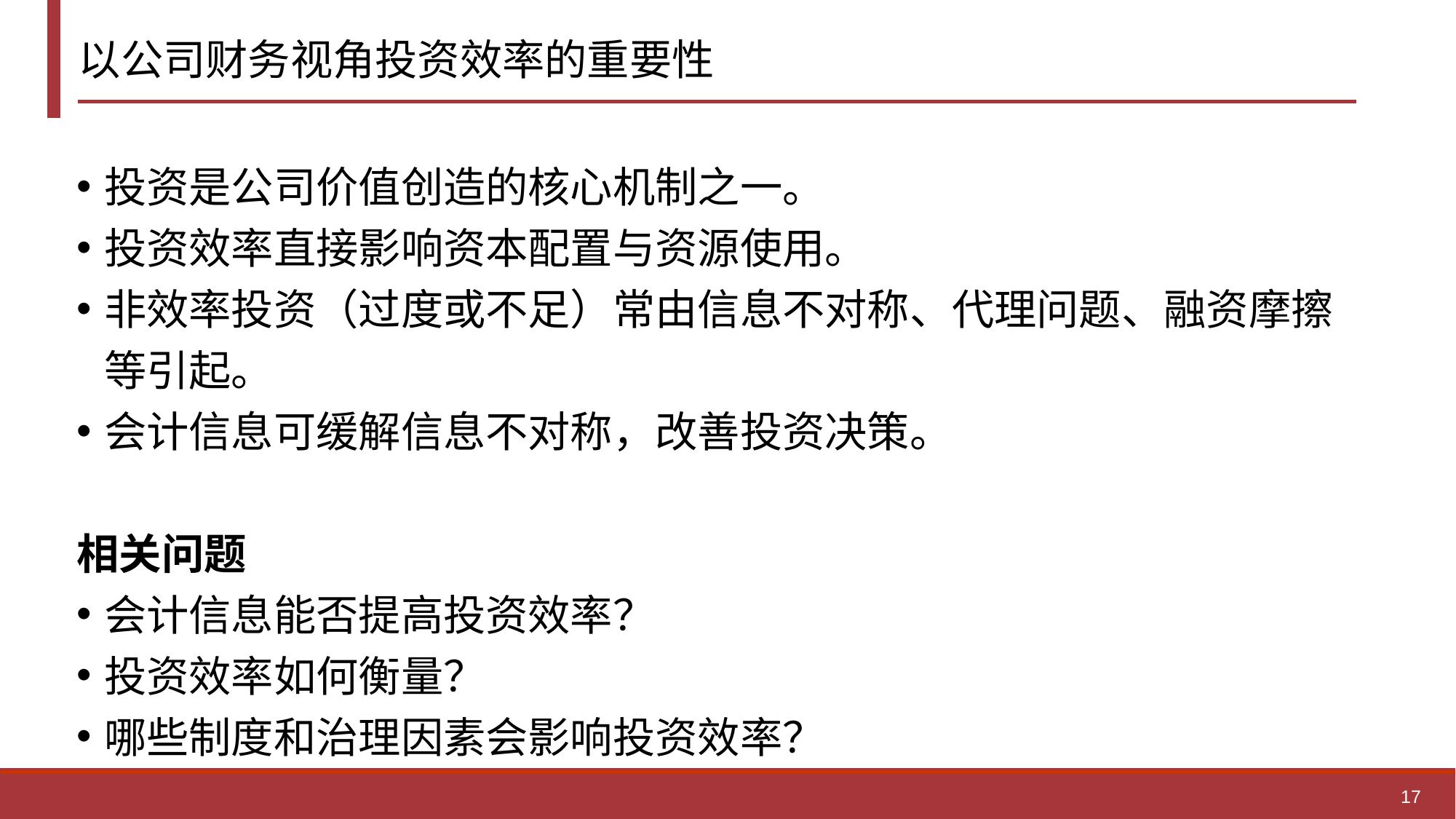

# 以公司财务视角投资效率的重要性
投资是公司价值创造的核心机制之一。
投资效率直接影响资本配置与资源使用。
非效率投资（过度或不足）常由信息不对称、代理问题、融资摩擦等引起。
会计信息可缓解信息不对称，改善投资决策。

相关问题
会计信息能否提高投资效率？
投资效率如何衡量？
哪些制度和治理因素会影响投资效率？

17